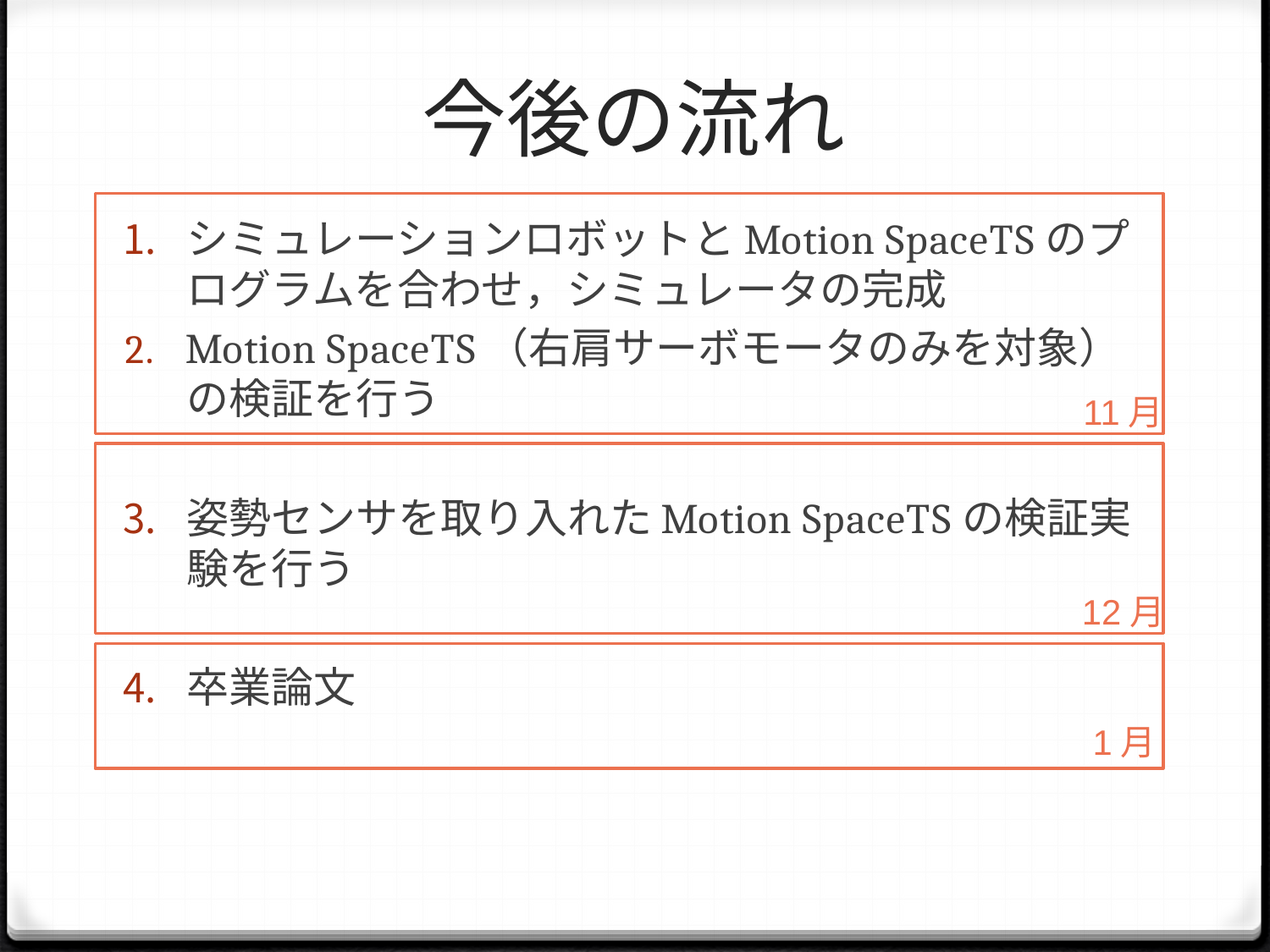

# 今後の流れ

シミュレーションロボットとMotion SpaceTSのプログラムを合わせ，シミュレータの完成
Motion SpaceTS（右肩サーボモータのみを対象）の検証を行う

姿勢センサを取り入れたMotion SpaceTSの検証実験を行う

卒業論文

11月

12月

1月